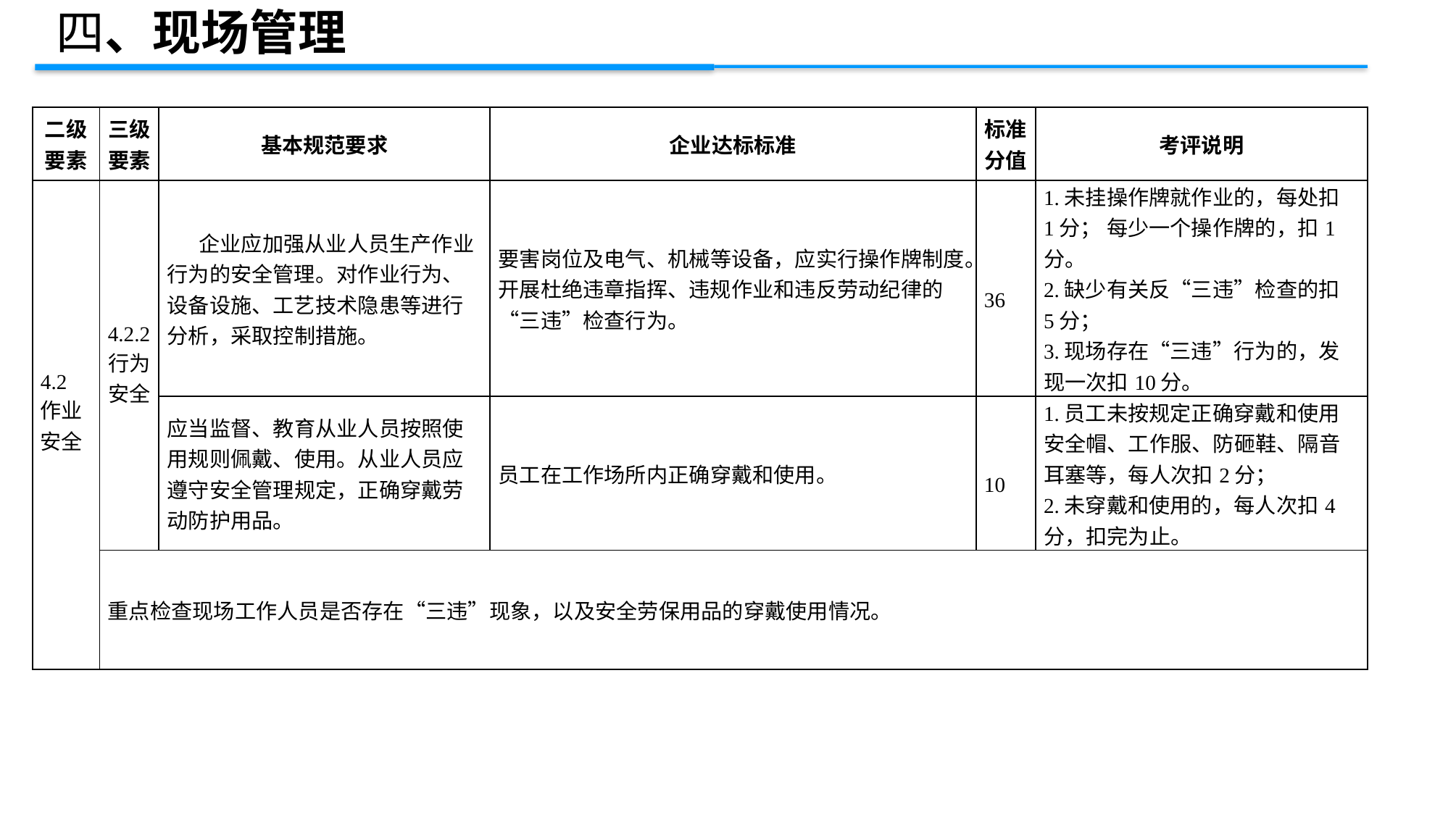

四、现场管理

| 二级 要素 | 三级 要素 | 基本规范要求 | 企业达标标准 | 标准 分值 | 考评说明 |
| --- | --- | --- | --- | --- | --- |
| 4.2作业安全 | 4.2.2行为安全 | 企业应加强从业人员生产作业行为的安全管理。对作业行为、设备设施、工艺技术隐患等进行分析，采取控制措施。 | 要害岗位及电气、机械等设备，应实行操作牌制度。 开展杜绝违章指挥、违规作业和违反劳动纪律的“三违”检查行为。 | 36 | 1.未挂操作牌就作业的，每处扣1分； 每少一个操作牌的，扣1分。 2.缺少有关反“三违”检查的扣5分； 3.现场存在“三违”行为的，发现一次扣10分。 |
|  |  | 应当监督、教育从业人员按照使用规则佩戴、使用。从业人员应遵守安全管理规定，正确穿戴劳动防护用品。 | 员工在工作场所内正确穿戴和使用。 | 10 | 1.员工未按规定正确穿戴和使用安全帽、工作服、防砸鞋、隔音耳塞等，每人次扣2分； 2.未穿戴和使用的，每人次扣4分，扣完为止。 |
|  | 重点检查现场工作人员是否存在“三违”现象，以及安全劳保用品的穿戴使用情况。 |  |  |  |  |